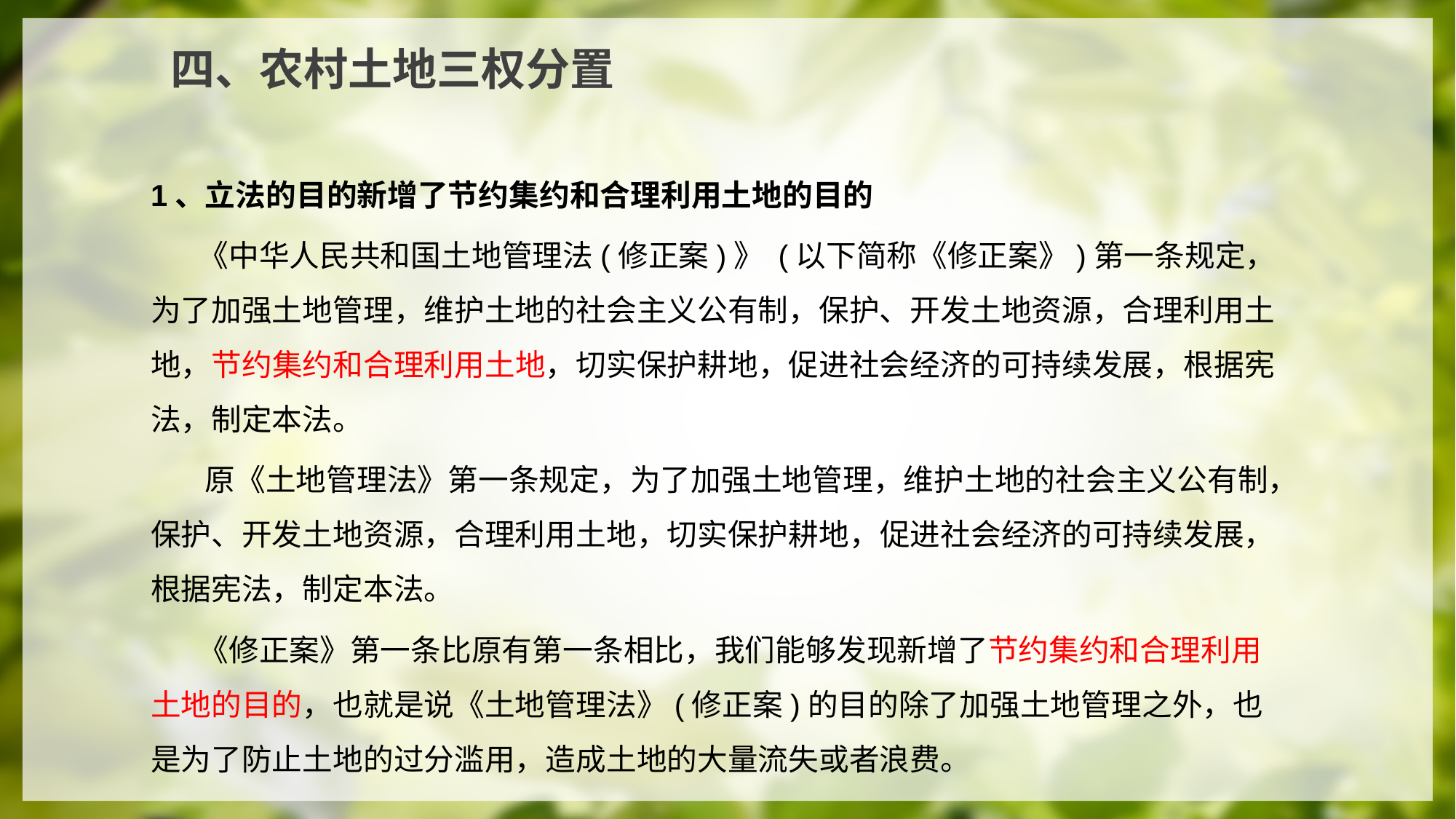

四、农村土地三权分置
1、立法的目的新增了节约集约和合理利用土地的目的
      《中华人民共和国土地管理法(修正案)》 (以下简称《修正案》)第一条规定，为了加强土地管理，维护土地的社会主义公有制，保护、开发土地资源，合理利用土地，节约集约和合理利用土地，切实保护耕地，促进社会经济的可持续发展，根据宪法，制定本法。
       原《土地管理法》第一条规定，为了加强土地管理，维护土地的社会主义公有制，保护、开发土地资源，合理利用土地，切实保护耕地，促进社会经济的可持续发展，根据宪法，制定本法。
      《修正案》第一条比原有第一条相比，我们能够发现新增了节约集约和合理利用土地的目的，也就是说《土地管理法》(修正案)的目的除了加强土地管理之外，也是为了防止土地的过分滥用，造成土地的大量流失或者浪费。